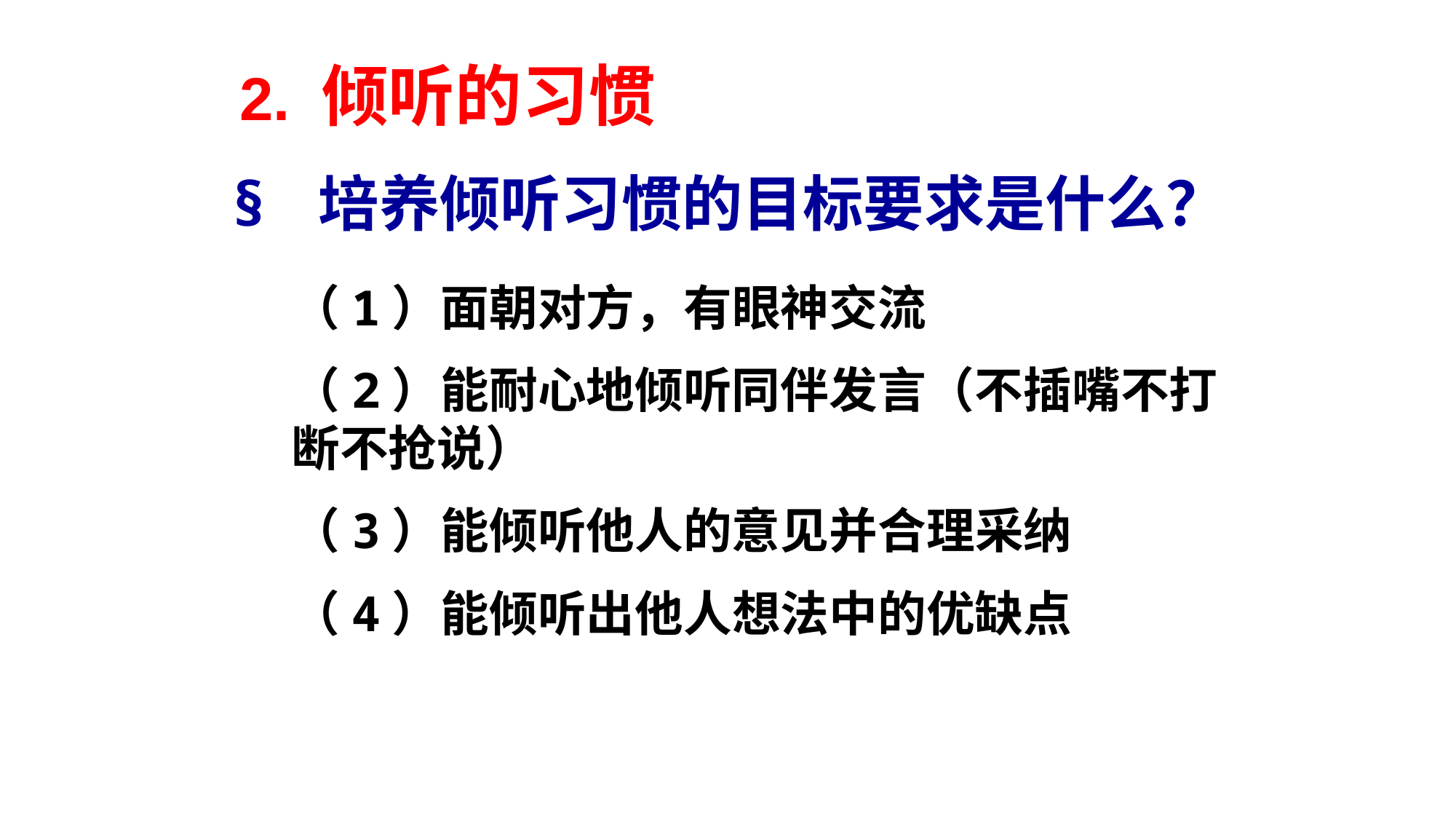

2. 倾听的习惯
§ 培养倾听习惯的目标要求是什么？
（1）面朝对方，有眼神交流
（2）能耐心地倾听同伴发言（不插嘴不打断不抢说）
（3）能倾听他人的意见并合理采纳
（4）能倾听出他人想法中的优缺点